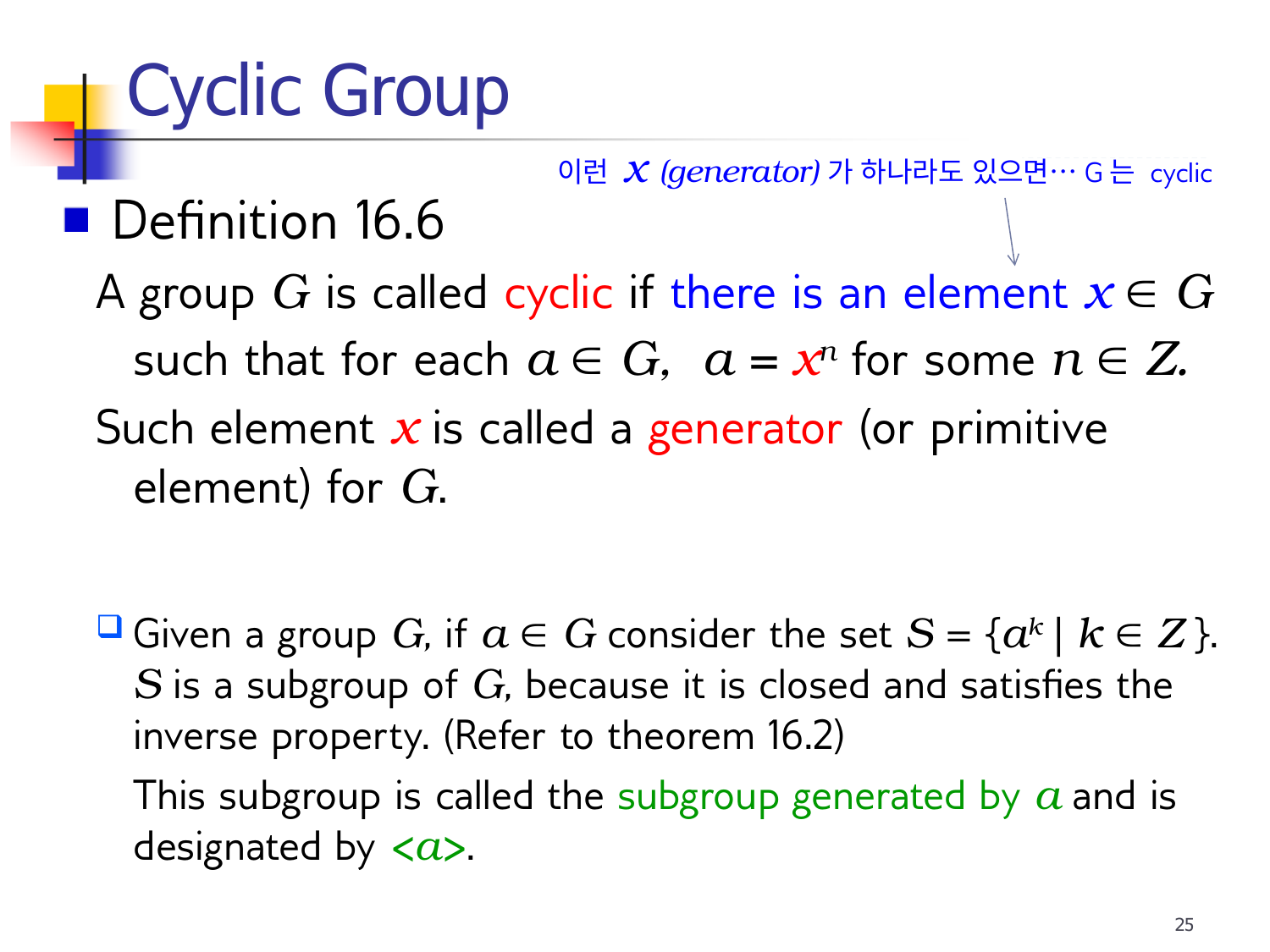

Cyclic Group
이런 x (generator)가 하나라도 있으면…G는 cyclic
 Definition 16.6
A group G  is called cyclic if there is an element x ∈ G such that for each a ∈ G,  a = xn for some n ∈ Z.
Such element x is called a generator (or primitive element) for G.

Given a group G, if a ∈ G consider the set S = {ak | k ∈ Z }. S is a subgroup of G, because it is closed and satisfies the inverse property. (Refer to theorem 16.2)
	This subgroup is called the subgroup generated by a and is designated by <a>.
25